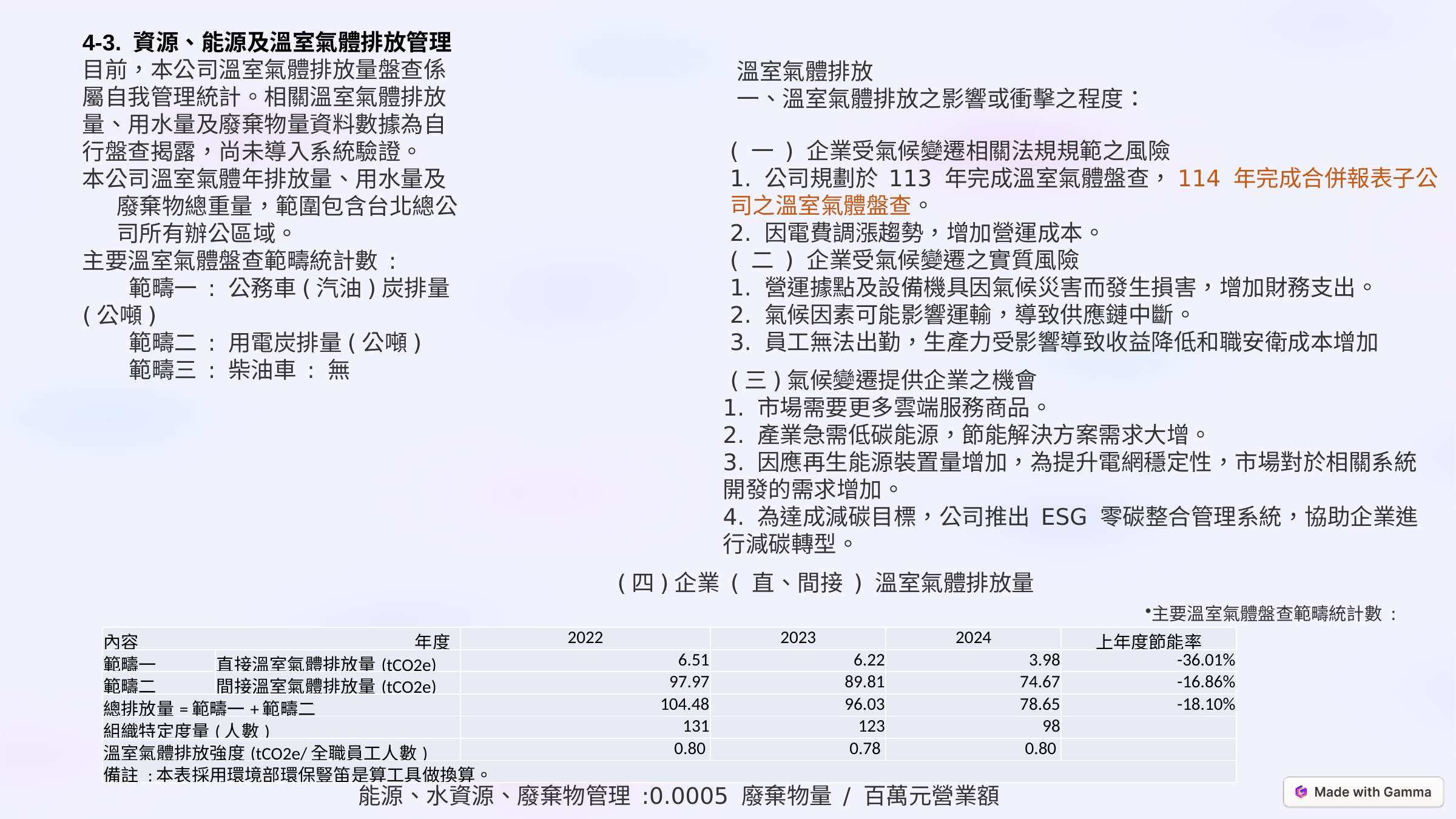

4-3. 資源、能源及溫室氣體排放管理
目前，本公司溫室氣體排放量盤查係屬自我管理統計。相關溫室氣體排放量、用水量及廢棄物量資料數據為自行盤查揭露，尚未導入系統驗證。
本公司溫室氣體年排放量、用水量及廢棄物總重量，範圍包含台北總公司所有辦公區域。
主要溫室氣體盤查範疇統計數 :
        範疇一 : 公務車(汽油)炭排量(公噸)
        範疇二 : 用電炭排量(公噸)
        範疇三 : 柴油車 : 無
溫室氣體排放
一、溫室氣體排放之影響或衝擊之程度：
( 一 ) 企業受氣候變遷相關法規規範之風險
1. 公司規劃於 113 年完成溫室氣體盤查，114 年完成合併報表子公司之溫室氣體盤查。
2. 因電費調漲趨勢，增加營運成本。
( 二 ) 企業受氣候變遷之實質風險
1. 營運據點及設備機具因氣候災害而發生損害，增加財務支出。
2. 氣候因素可能影響運輸，導致供應鏈中斷。
3. 員工無法出勤，生產力受影響導致收益降低和職安衛成本增加
 (三)氣候變遷提供企業之機會
1. 市場需要更多雲端服務商品。
2. 產業急需低碳能源，節能解決方案需求大增。
3. 因應再生能源裝置量增加，為提升電網穩定性，市場對於相關系統開發的需求增加。
4. 為達成減碳目標，公司推出 ESG 零碳整合管理系統，協助企業進行減碳轉型。
(四)企業 ( 直、間接 ) 溫室氣體排放量
主要溫室氣體盤查範疇統計數 :
| 內容 年度 |  | 2022 | 2023 | 2024 | 上年度節能率 |
| --- | --- | --- | --- | --- | --- |
| 範疇一 | 直接溫室氣體排放量(tCO2e) | 6.51 | 6.22 | 3.98 | -36.01% |
| 範疇二 | 間接溫室氣體排放量(tCO2e) | 97.97 | 89.81 | 74.67 | -16.86% |
| 總排放量=範疇一+範疇二 |  | 104.48 | 96.03 | 78.65 | -18.10% |
| 組織特定度量(人數) |  | 131 | 123 | 98 |  |
| 溫室氣體排放強度(tCO2e/全職員工人數) |  | 0.80 | 0.78 | 0.80 |  |
| 備註 :本表採用環境部環保豎笛是算工具做換算。 |  |  |  |  |  |
能源、水資源、廢棄物管理 :0.0005 廢棄物量 / 百萬元營業額